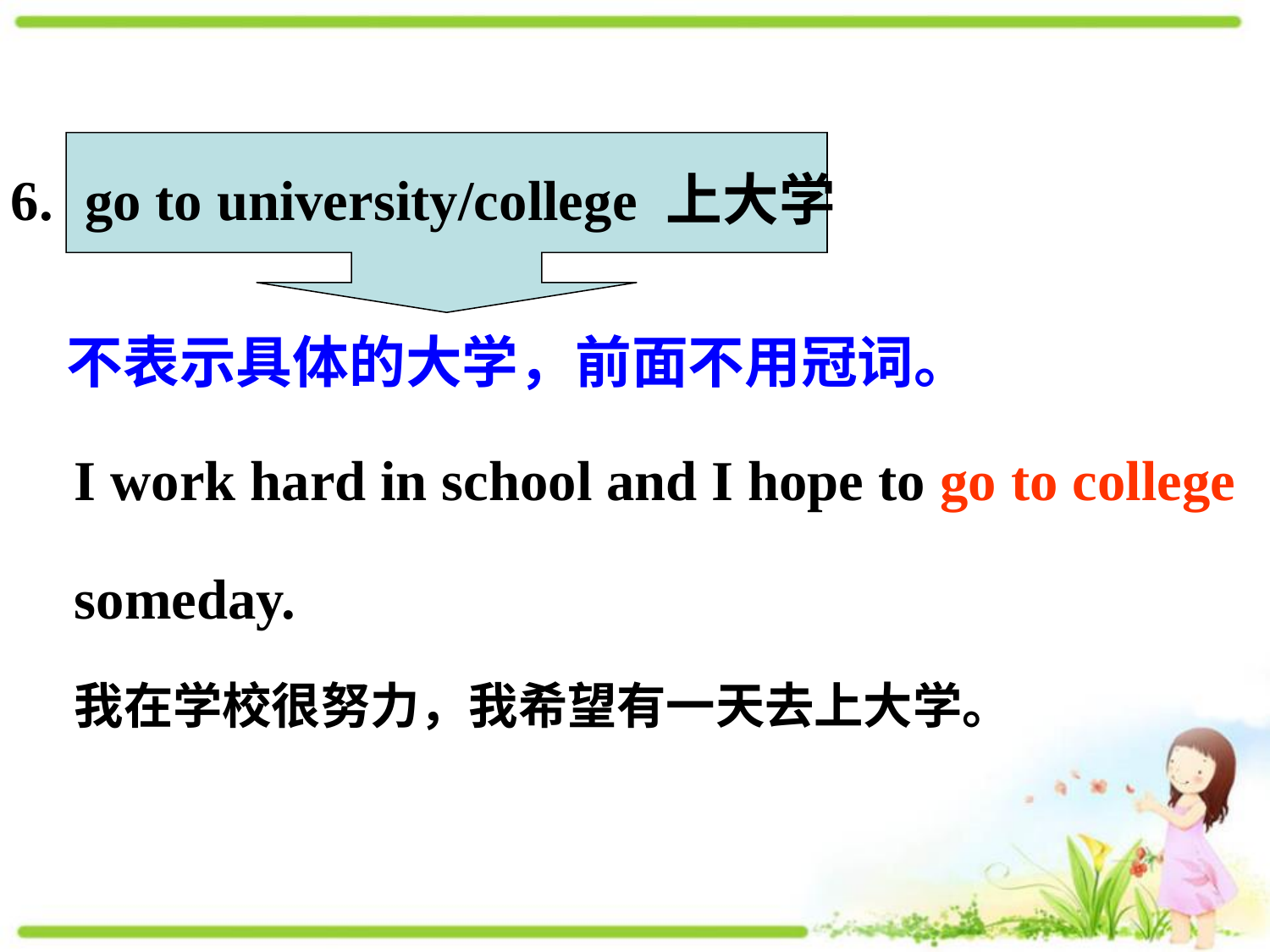

go to university/college 上大学
6.
不表示具体的大学，前面不用冠词。
I work hard in school and I hope to go to college
someday.
我在学校很努力，我希望有一天去上大学。